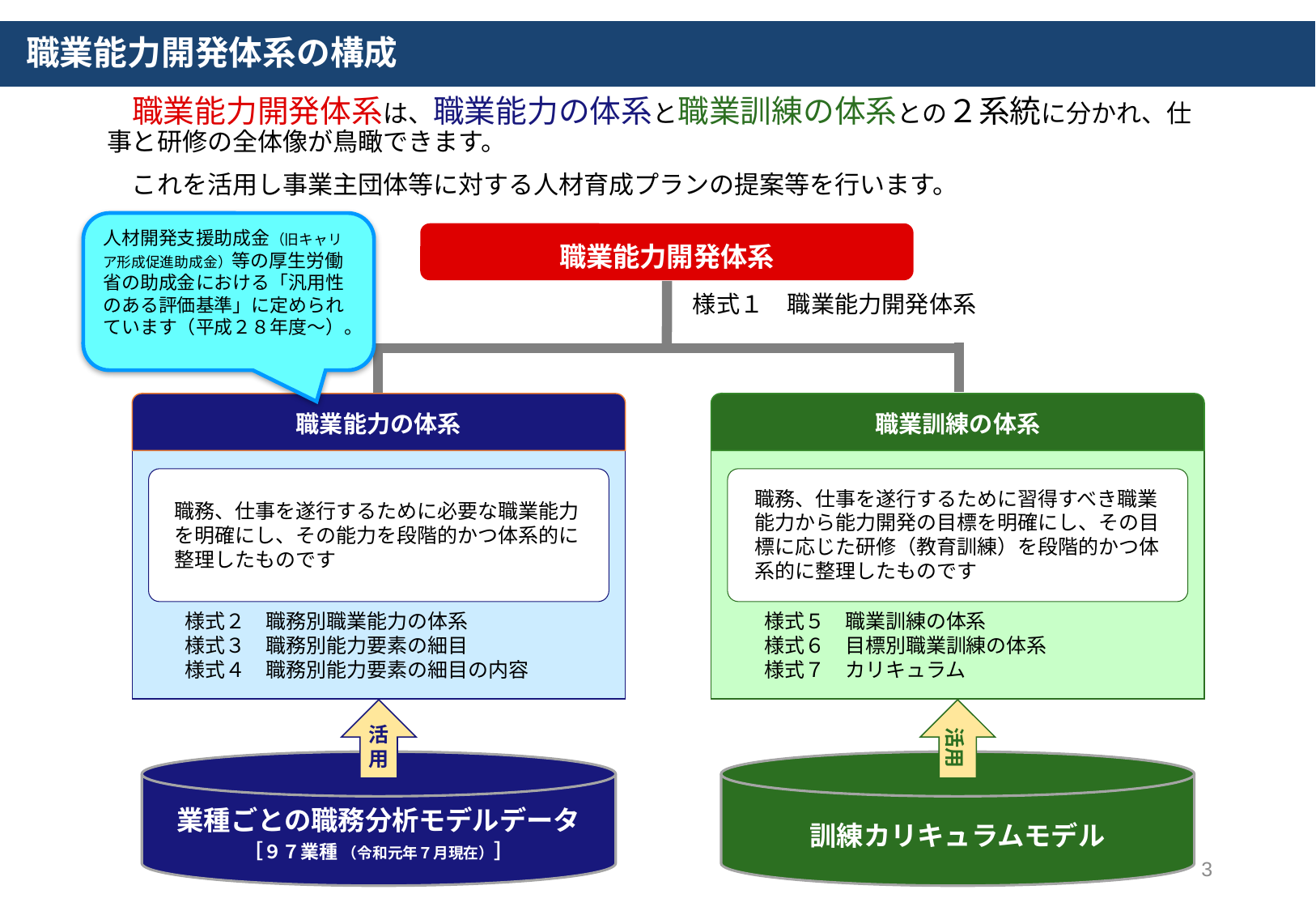

職業能力開発体系の構成
　職業能力開発体系は、職業能力の体系と職業訓練の体系との２系統に分かれ、仕事と研修の全体像が鳥瞰できます。
　これを活用し事業主団体等に対する人材育成プランの提案等を行います。
人材開発支援助成金（旧キャリア形成促進助成金）等の厚生労働省の助成金における「汎用性のある評価基準」に定められています（平成２８年度～）。
職業能力開発体系
様式１　職業能力開発体系
職業能力の体系
職業訓練の体系

職務、仕事を遂行するために習得すべき職業能力から能力開発の目標を明確にし、その目標に応じた研修（教育訓練）を段階的かつ体系的に整理したものです
職務、仕事を遂行するために必要な職業能力を明確にし、その能力を段階的かつ体系的に整理したものです
様式２　職務別職業能力の体系
様式３　職務別能力要素の細目
様式４　職務別能力要素の細目の内容
様式５　職業訓練の体系
様式６　目標別職業訓練の体系
様式７　カリキュラム

活用
活用

業種ごとの職務分析モデルデータ
訓練カリキュラムモデル
［９７業種 （令和元年７月現在）］
3